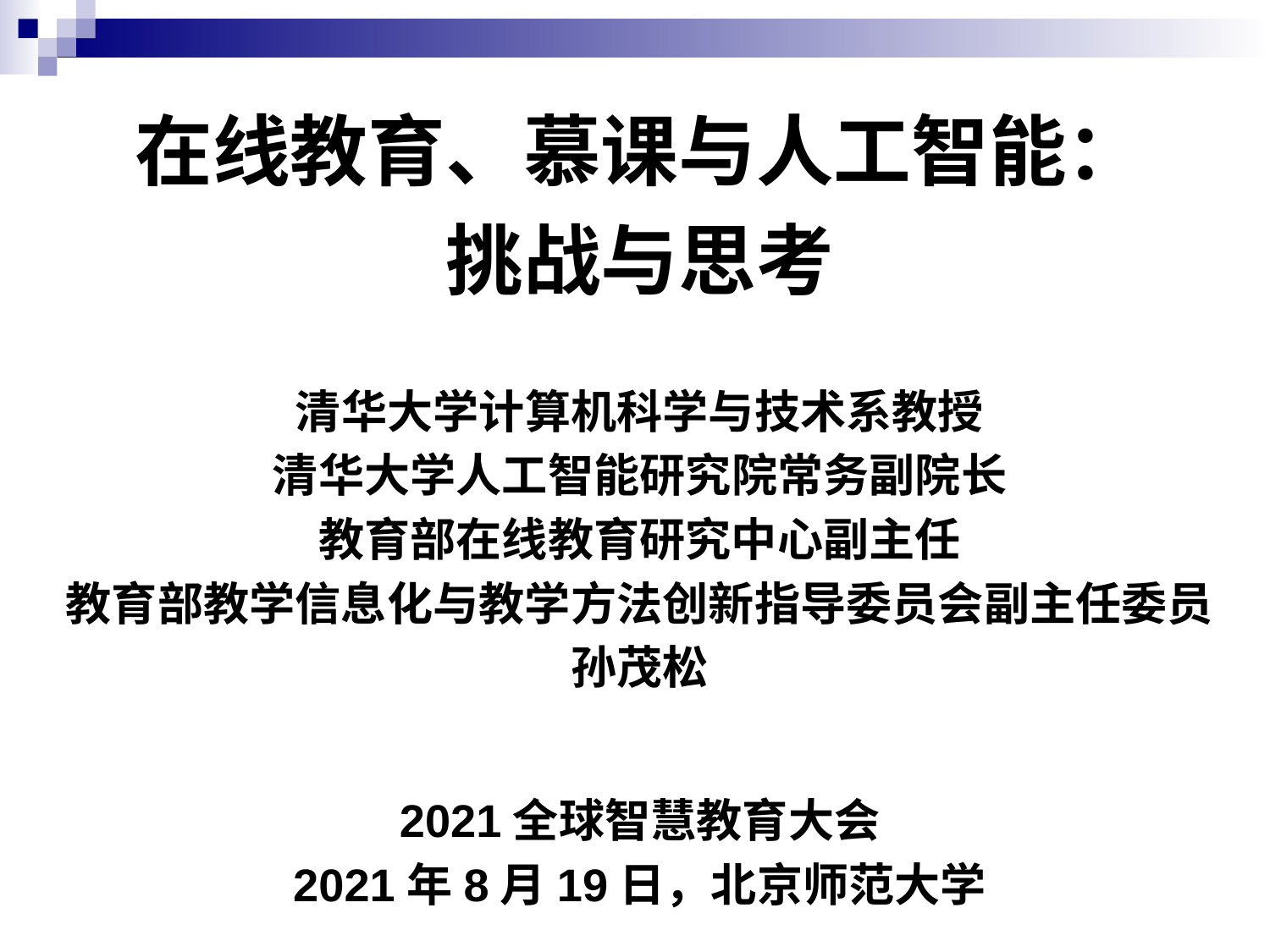

在线教育、慕课与人工智能：
挑战与思考

清华大学计算机科学与技术系教授
清华大学人工智能研究院常务副院长
教育部在线教育研究中心副主任
教育部教学信息化与教学方法创新指导委员会副主任委员
孙茂松

2021全球智慧教育大会
2021年8月19日，北京师范大学